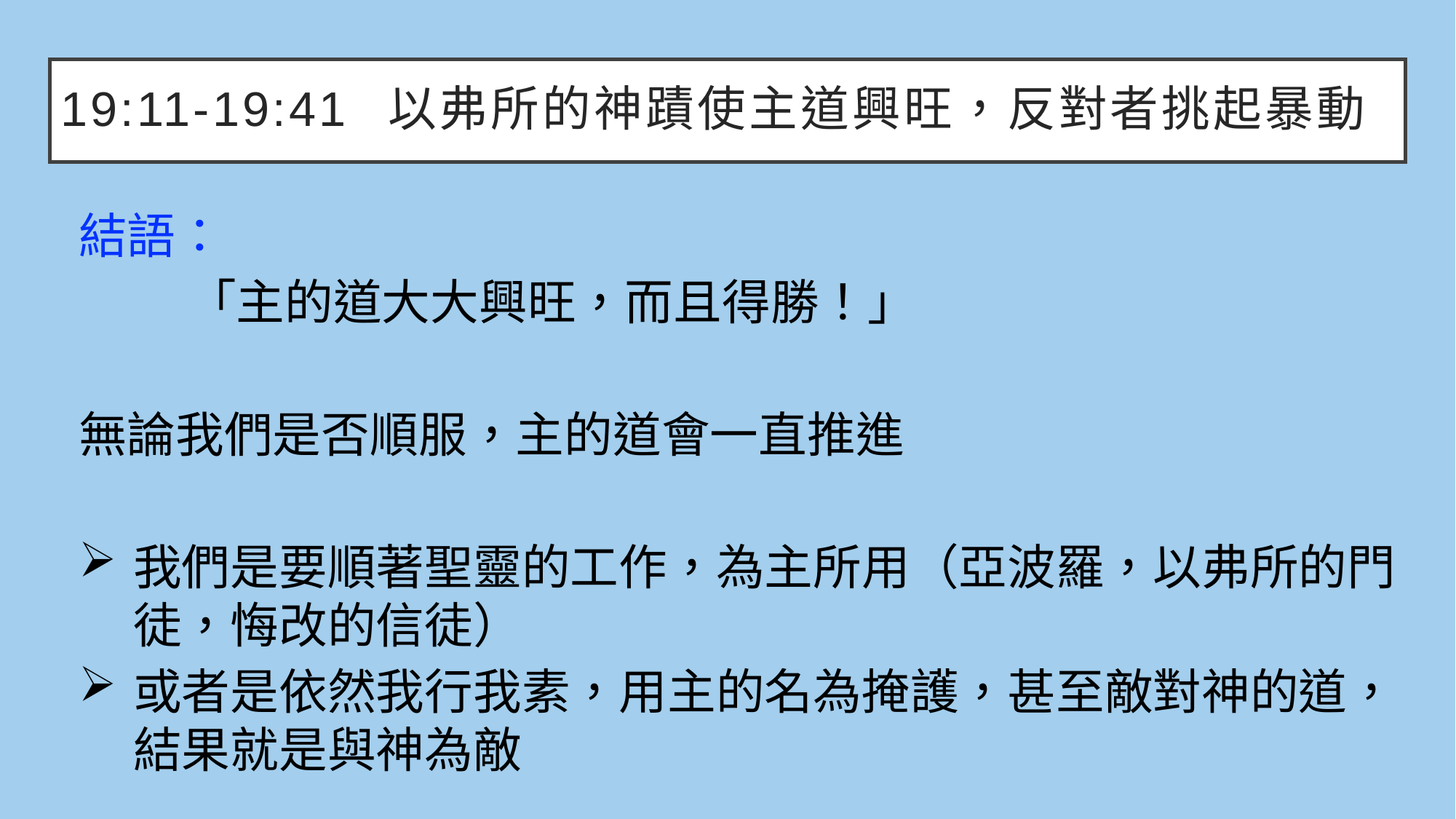

# 19:11-19:41	以弗所的神蹟使主道興旺，反對者挑起暴動
結語：
	「主的道大大興旺，而且得勝！」

無論我們是否順服，主的道會一直推進

我們是要順著聖靈的工作，為主所用（亞波羅，以弗所的門徒，悔改的信徒）
或者是依然我行我素，用主的名為掩護，甚至敵對神的道，結果就是與神為敵